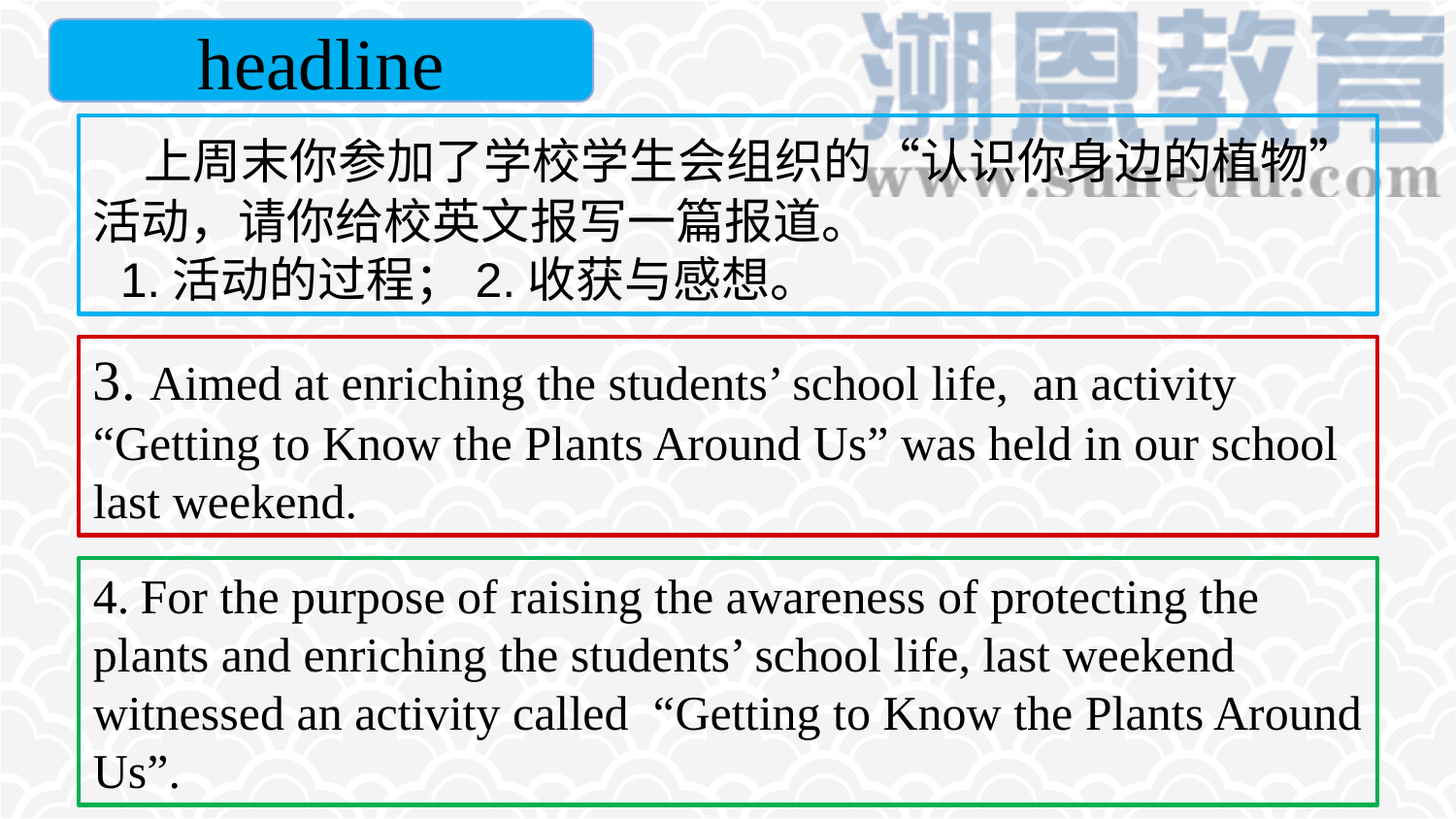

headline
   上周末你参加了学校学生会组织的“认识你身边的植物”活动，请你给校英文报写一篇报道。
  1.活动的过程；2.收获与感想。
3. Aimed at enriching the students’ school life,  an activity “Getting to Know the Plants Around Us” was held in our school last weekend.
4. For the purpose of raising the awareness of protecting the plants and enriching the students’ school life, last weekend  witnessed an activity called  “Getting to Know the Plants Around Us”.